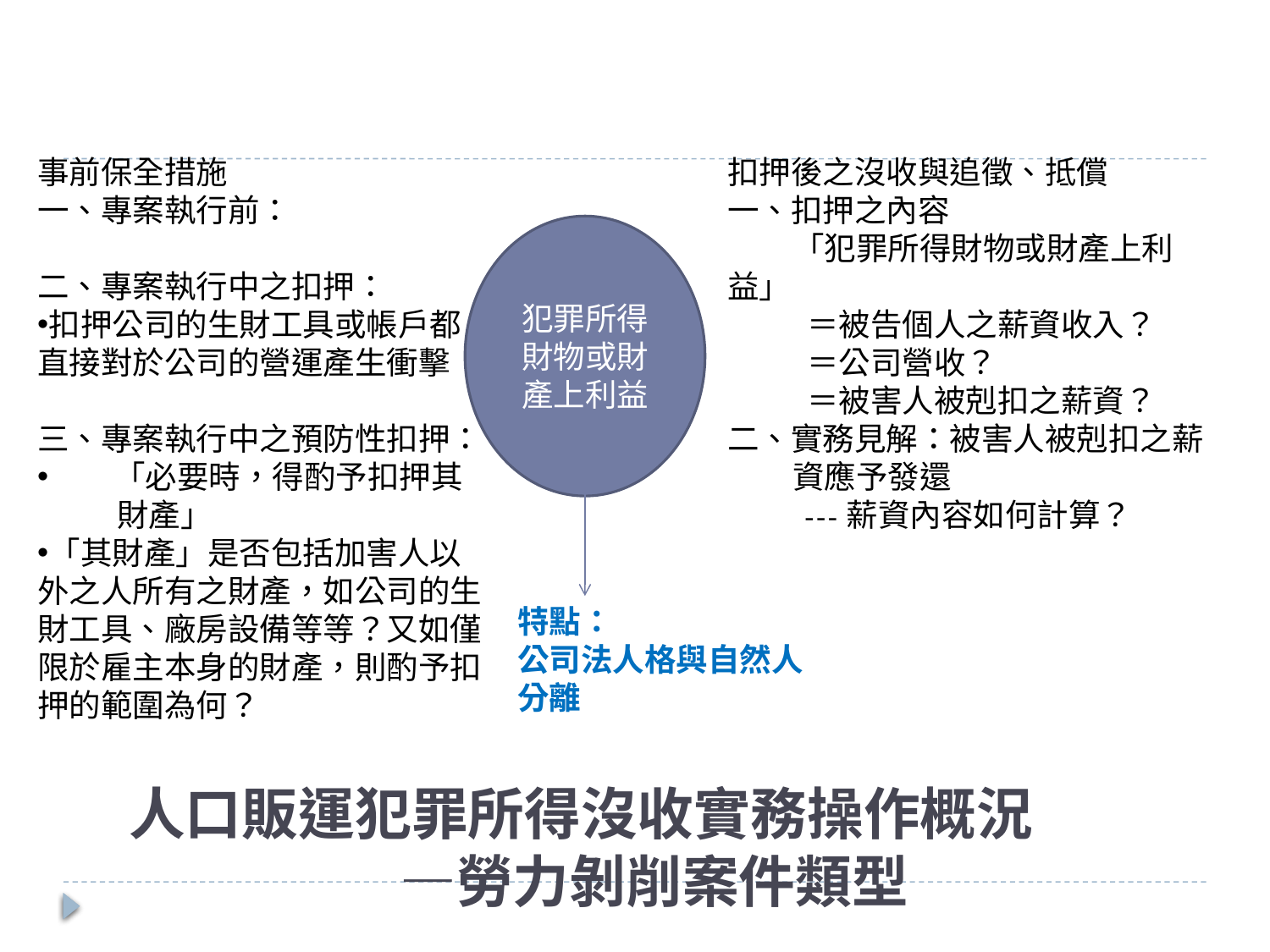

事前保全措施
一、專案執行前：

二、專案執行中之扣押：
扣押公司的生財工具或帳戶都直接對於公司的營運產生衝擊

三、專案執行中之預防性扣押：
        「必要時，得酌予扣押其
          財產」
「其財產」是否包括加害人以外之人所有之財產，如公司的生財工具、廠房設備等等？又如僅限於雇主本身的財產，則酌予扣押的範圍為何？

扣押後之沒收與追徵、抵償
一、扣押之內容
        「犯罪所得財物或財產上利益」
          ＝被告個人之薪資收入？
          ＝公司營收？
          ＝被害人被剋扣之薪資？
二、實務見解：被害人被剋扣之薪
        資應予發還
        ---薪資內容如何計算？
犯罪所得財物或財產上利益
特點：
公司法人格與自然人分離
# 人口販運犯罪所得沒收實務操作概況 —勞力剝削案件類型